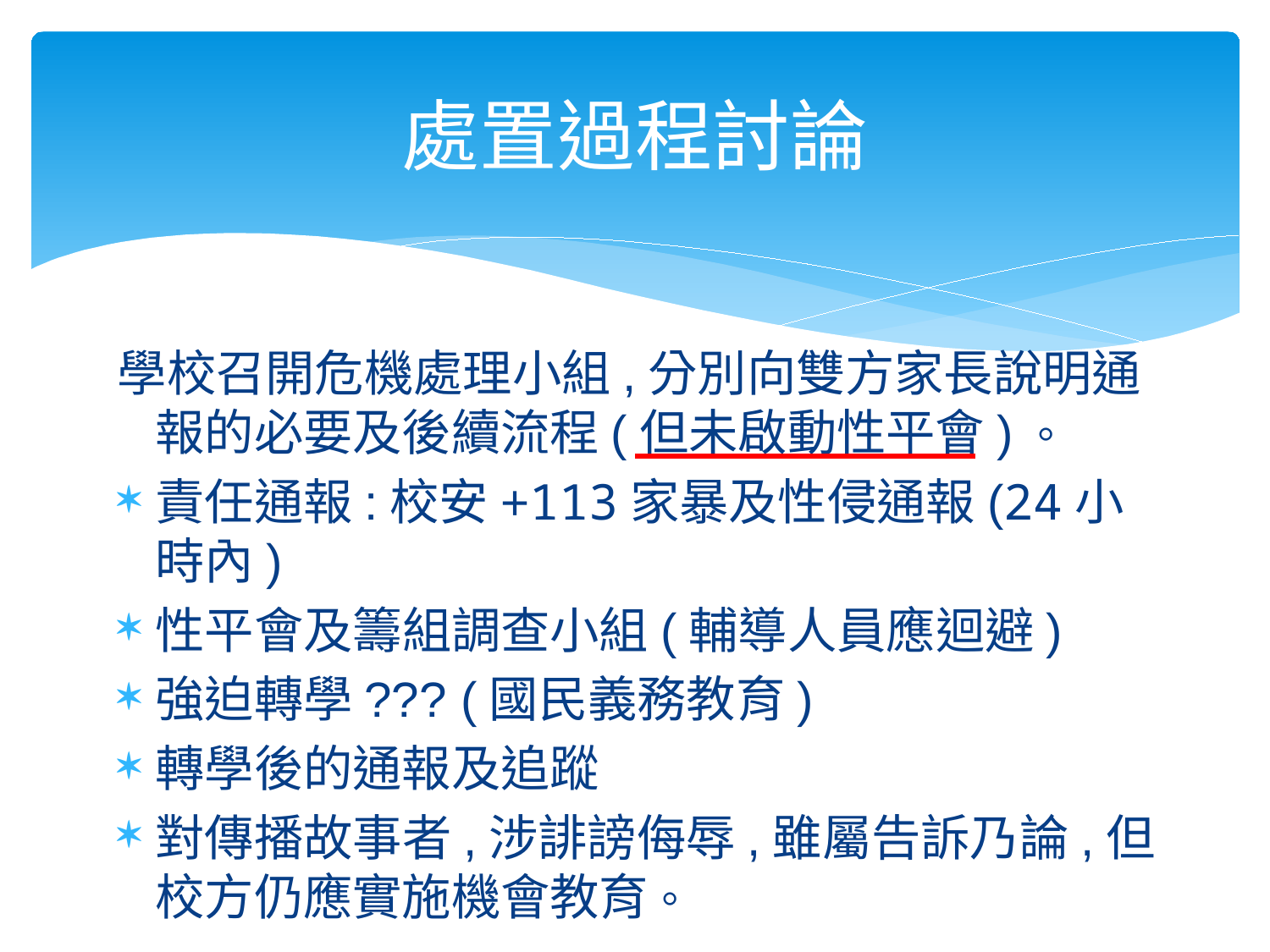

處置過程討論
學校召開危機處理小組,分別向雙方家長說明通報的必要及後續流程(但未啟動性平會)。
責任通報:校安+113家暴及性侵通報(24小時內)
性平會及籌組調查小組(輔導人員應迴避)
強迫轉學??? (國民義務教育)
轉學後的通報及追蹤
對傳播故事者,涉誹謗侮辱,雖屬告訴乃論,但校方仍應實施機會教育。